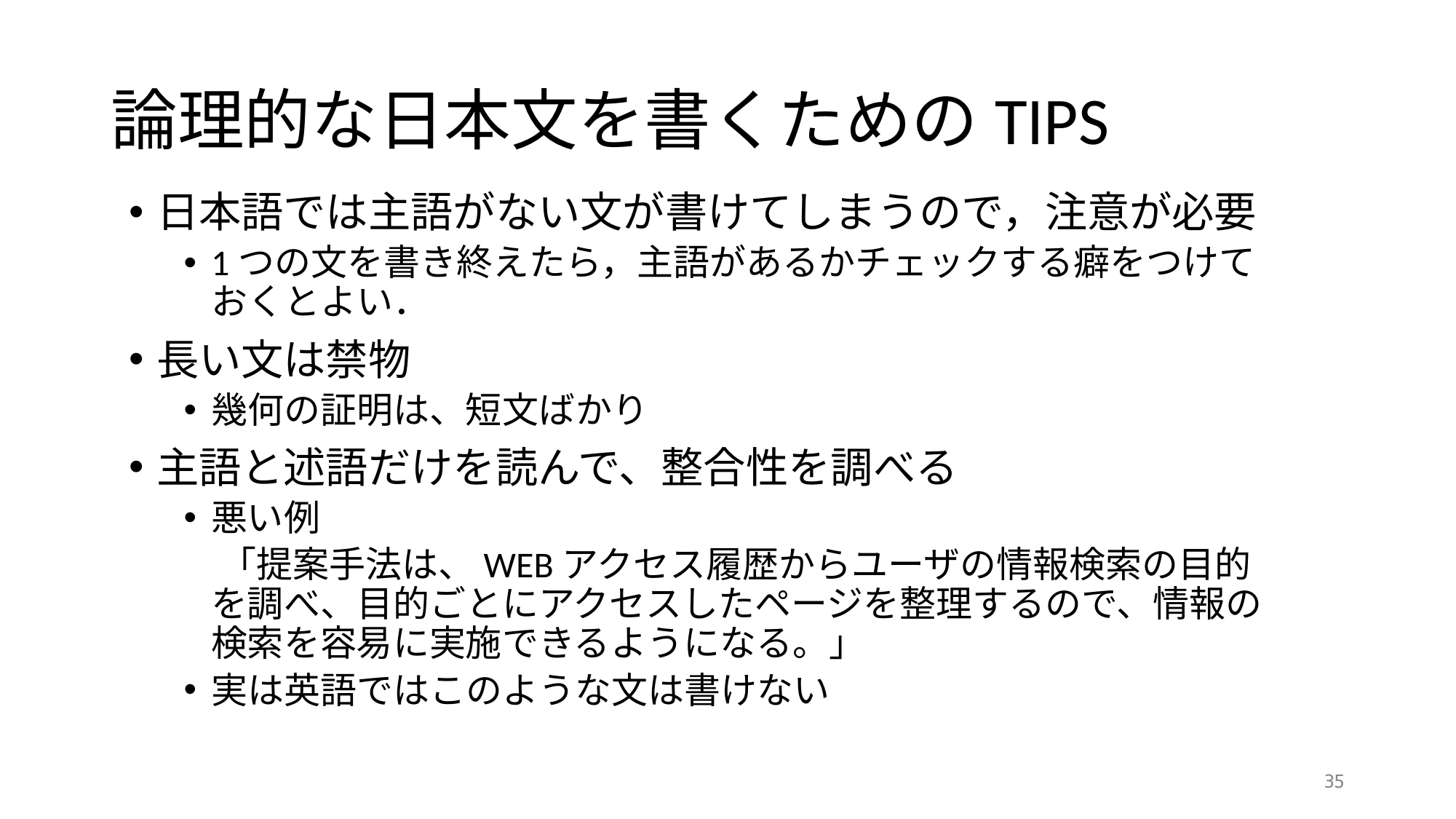

# 論理的な日本文を書くためのTIPS
日本語では主語がない文が書けてしまうので，注意が必要
1つの文を書き終えたら，主語があるかチェックする癖をつけておくとよい．
長い文は禁物
幾何の証明は、短文ばかり
主語と述語だけを読んで、整合性を調べる
悪い例
　「提案手法は、WEBアクセス履歴からユーザの情報検索の目的を調べ、目的ごとにアクセスしたページを整理するので、情報の検索を容易に実施できるようになる。」
実は英語ではこのような文は書けない
35